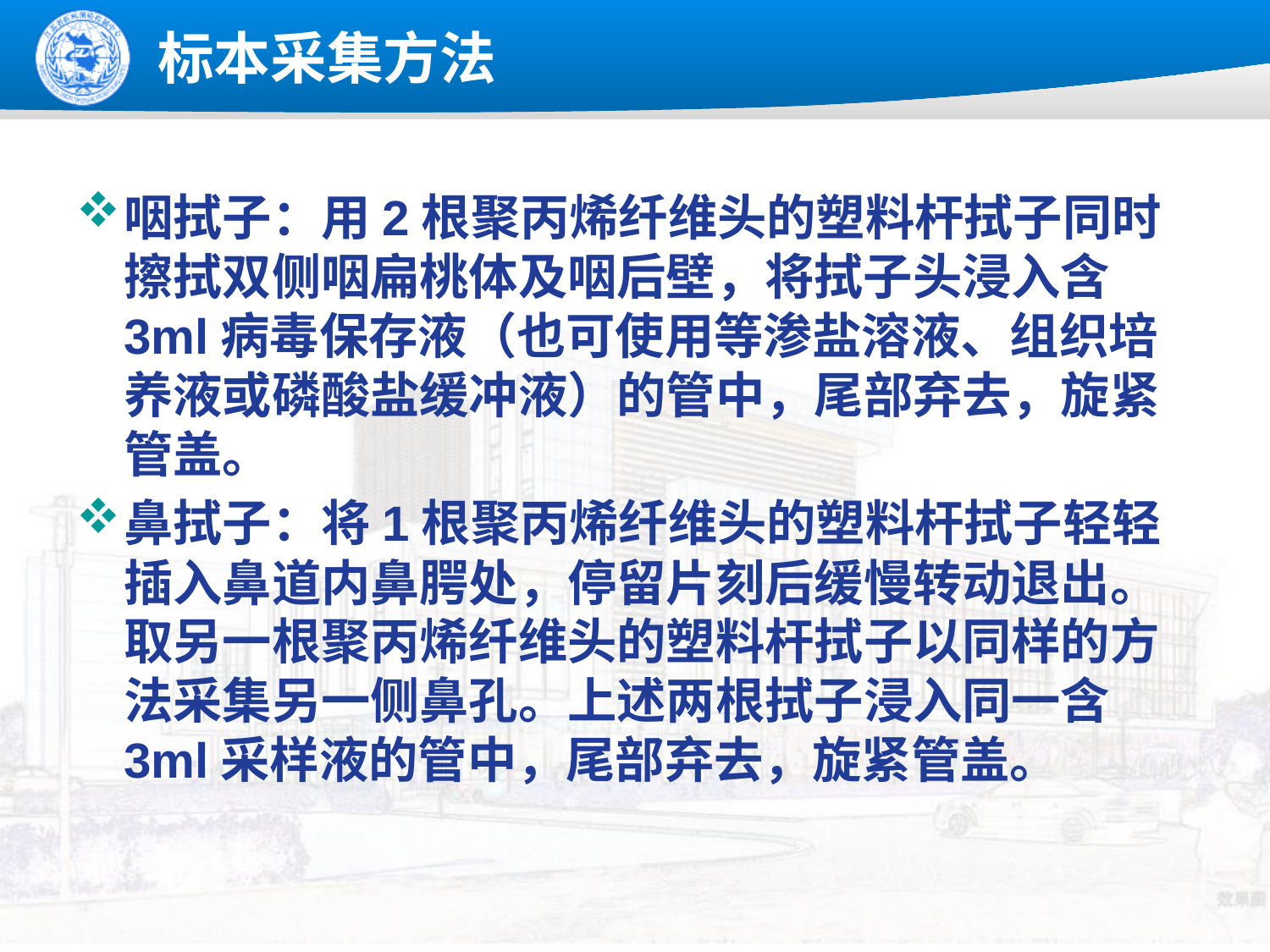

# 标本采集方法
咽拭子：用2根聚丙烯纤维头的塑料杆拭子同时擦拭双侧咽扁桃体及咽后壁，将拭子头浸入含3ml病毒保存液（也可使用等渗盐溶液、组织培养液或磷酸盐缓冲液）的管中，尾部弃去，旋紧管盖。
鼻拭子：将1根聚丙烯纤维头的塑料杆拭子轻轻插入鼻道内鼻腭处，停留片刻后缓慢转动退出。取另一根聚丙烯纤维头的塑料杆拭子以同样的方法采集另一侧鼻孔。上述两根拭子浸入同一含3ml采样液的管中，尾部弃去，旋紧管盖。